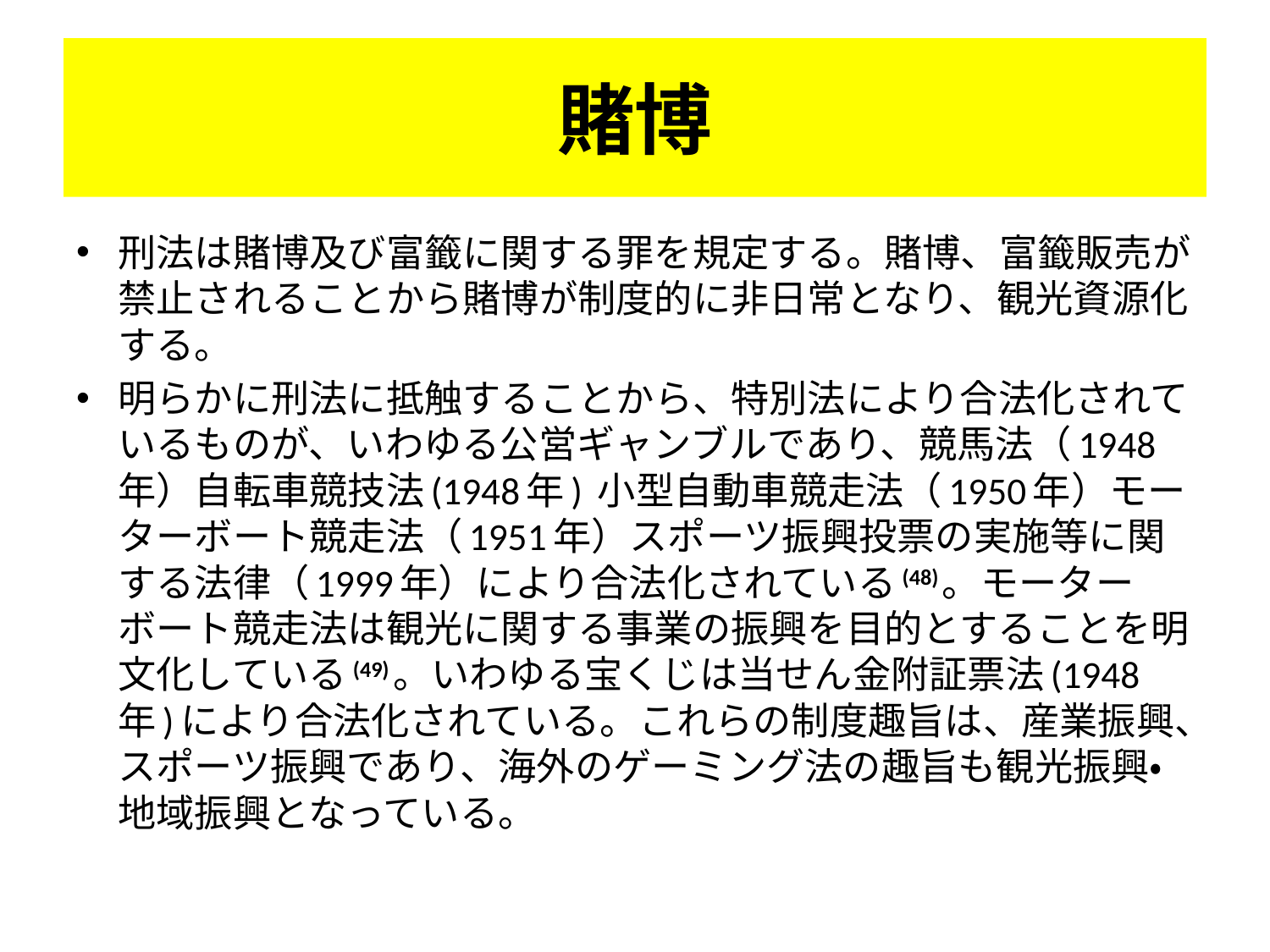

# 賭博
刑法は賭博及び富籤に関する罪を規定する。賭博、富籤販売が禁止されることから賭博が制度的に非日常となり、観光資源化する。
明らかに刑法に抵触することから、特別法により合法化されているものが、いわゆる公営ギャンブルであり、競馬法（1948年）自転車競技法(1948年) 小型自動車競走法（1950年）モーターボート競走法（1951年）スポーツ振興投票の実施等に関する法律（1999年）により合法化されている(48)。モーターボート競走法は観光に関する事業の振興を目的とすることを明文化している(49)。いわゆる宝くじは当せん金附証票法(1948年)により合法化されている。これらの制度趣旨は、産業振興、スポーツ振興であり、海外のゲーミング法の趣旨も観光振興・地域振興となっている。